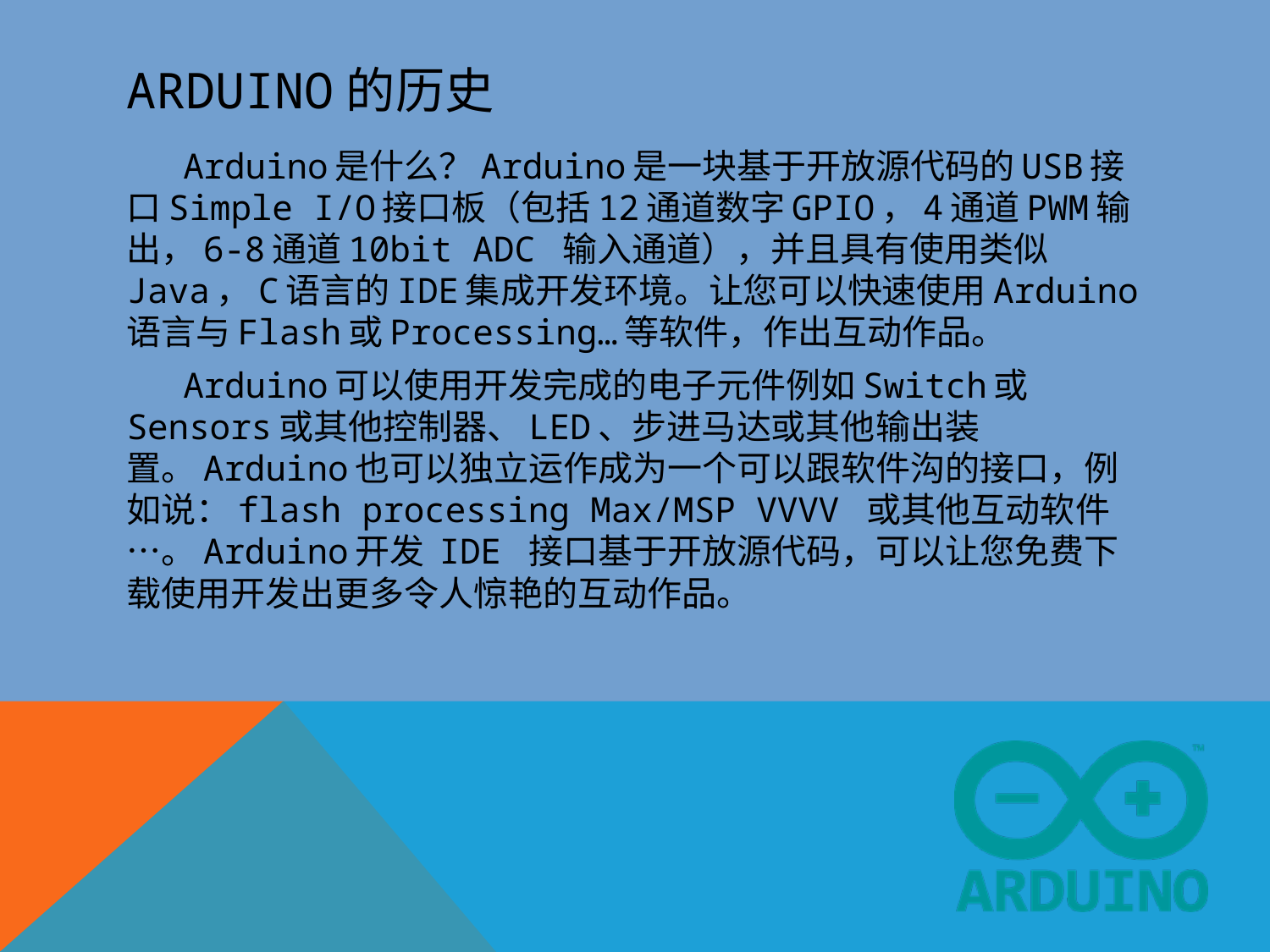

# Arduino的历史
Arduino是什么？Arduino是一块基于开放源代码的USB接口Simple I/O接口板（包括12通道数字GPIO，4通道PWM输出，6-8通道10bit ADC 输入通道），并且具有使用类似Java，C语言的IDE集成开发环境。让您可以快速使用Arduino语言与Flash或Processing…等软件，作出互动作品。
Arduino可以使用开发完成的电子元件例如Switch或Sensors或其他控制器、LED、步进马达或其他输出装置。Arduino也可以独立运作成为一个可以跟软件沟的接口，例如说：flash processing Max/MSP VVVV 或其他互动软件…。Arduino开发 IDE 接口基于开放源代码，可以让您免费下载使用开发出更多令人惊艳的互动作品。